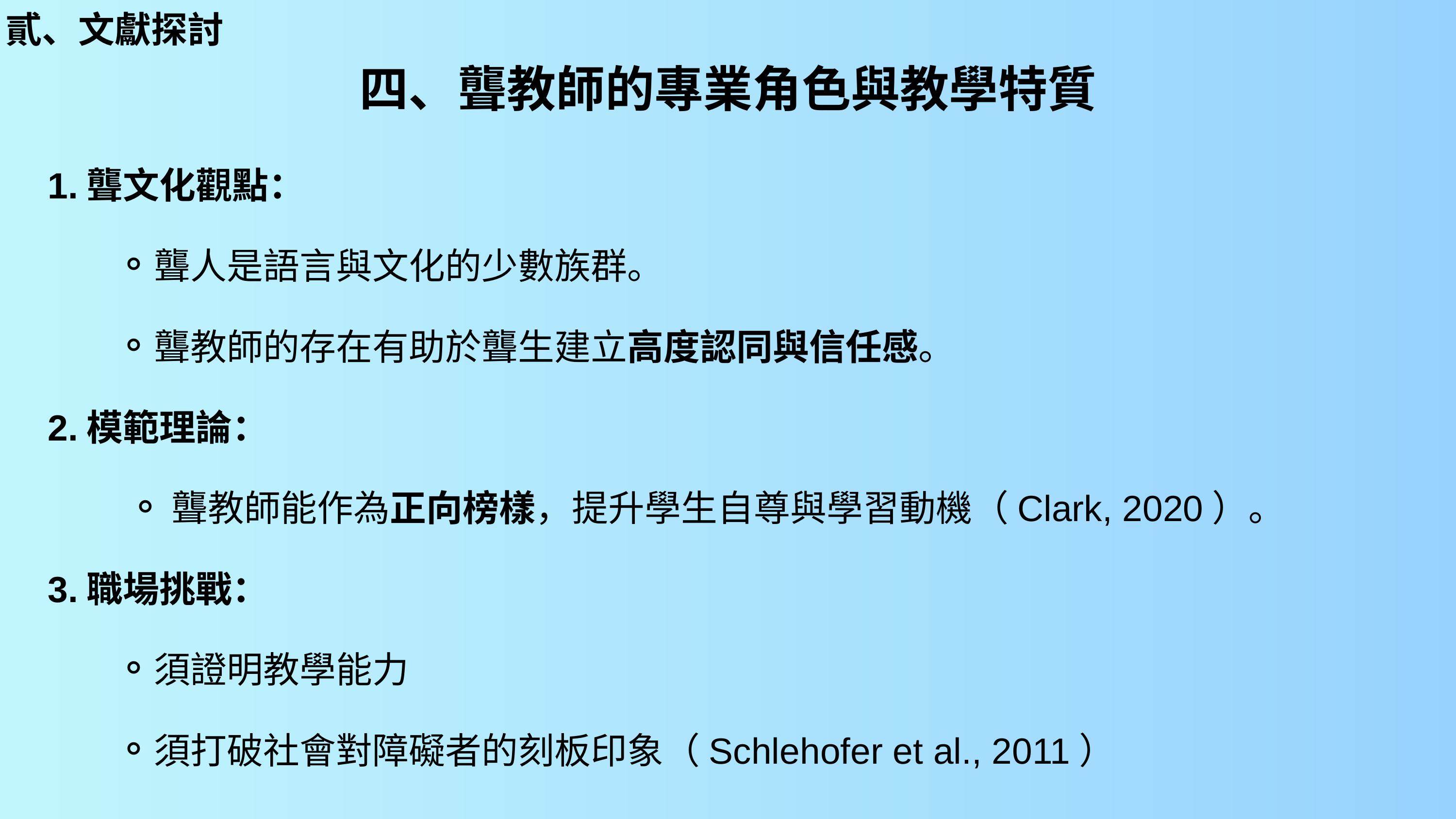

貳、文獻探討

四、聾教師的專業角色與教學特質
1.聾文化觀點：
聾人是語言與文化的少數族群。
聾教師的存在有助於聾生建立高度認同與信任感。
2.模範理論：
聾教師能作為正向榜樣，提升學生自尊與學習動機（Clark, 2020）。
3.職場挑戰：
須證明教學能力
須打破社會對障礙者的刻板印象（Schlehofer et al., 2011）